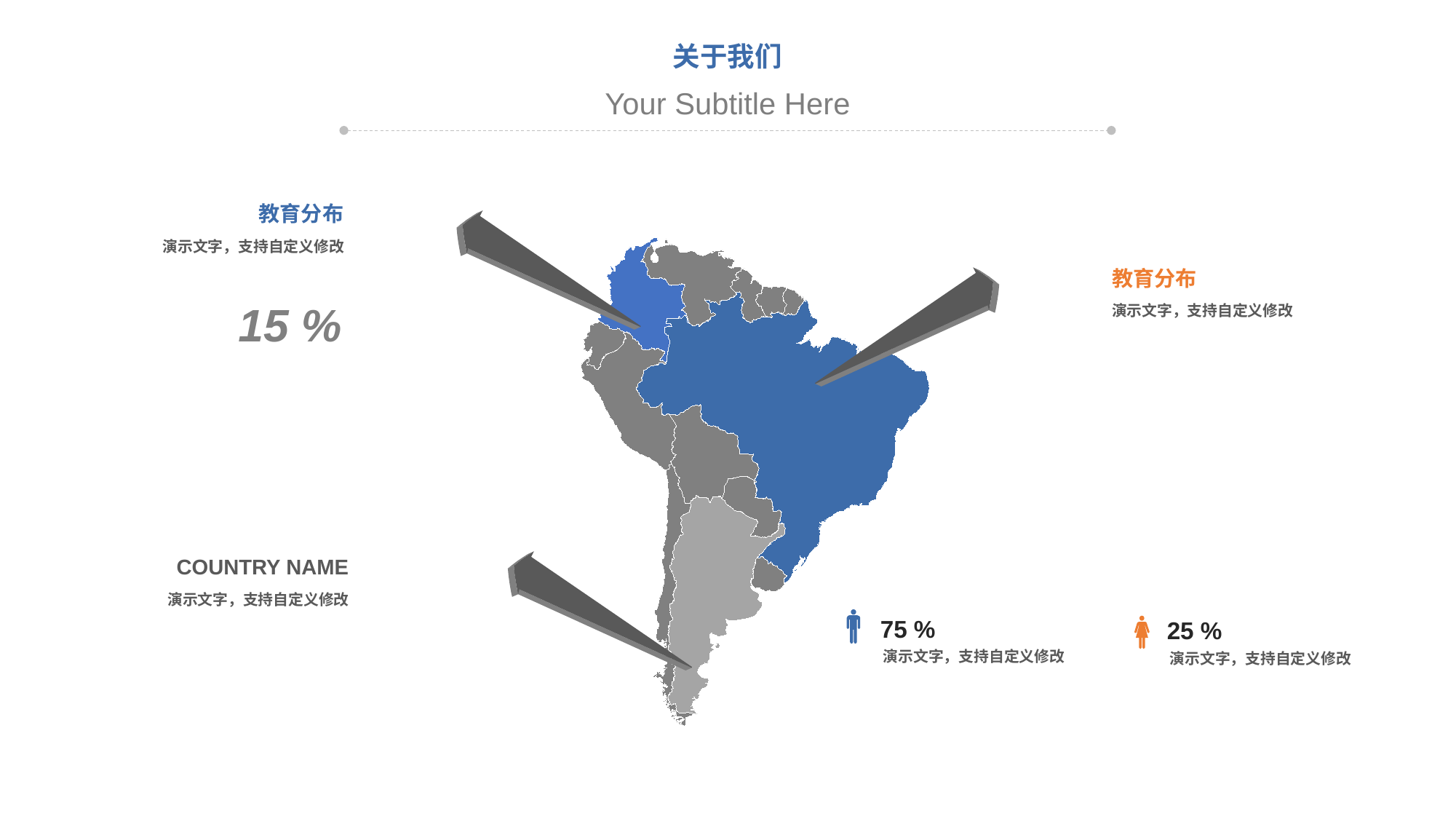

关于我们
Your Subtitle Here

教育分布
演示文字，支持自定义修改

教育分布
演示文字，支持自定义修改
15 %

COUNTRY NAME
演示文字，支持自定义修改

75 %
演示文字，支持自定义修改

25 %
演示文字，支持自定义修改